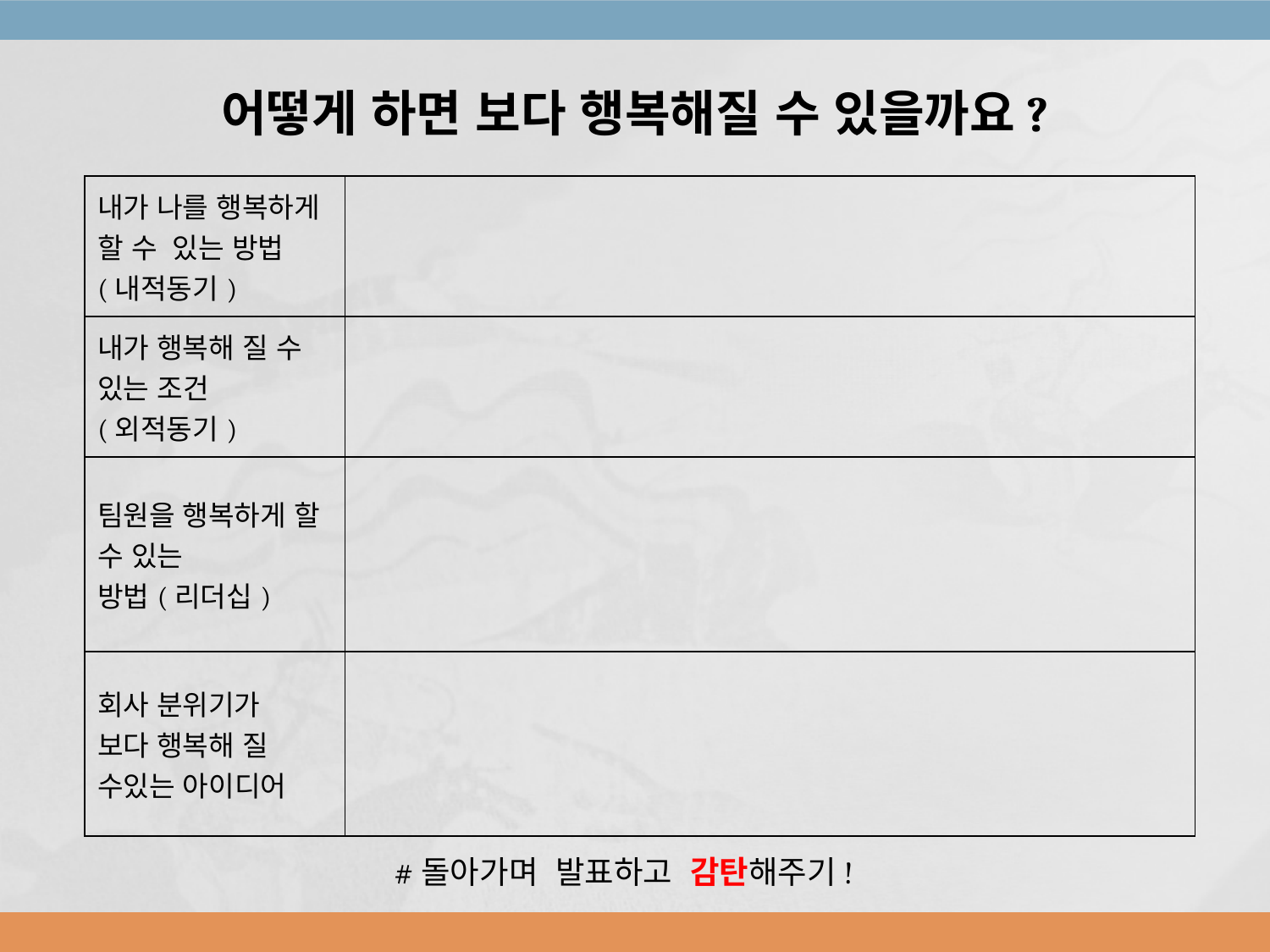

어떻게 하면 보다 행복해질 수 있을까요?
| 내가 나를 행복하게 할 수 있는 방법 (내적동기) |  |
| --- | --- |
| 내가 행복해 질 수 있는 조건 (외적동기) |  |
| 팀원을 행복하게 할 수 있는 방법(리더십) |  |
| 회사 분위기가 보다 행복해 질 수있는 아이디어 |  |
#돌아가며  발표하고  감탄해주기!